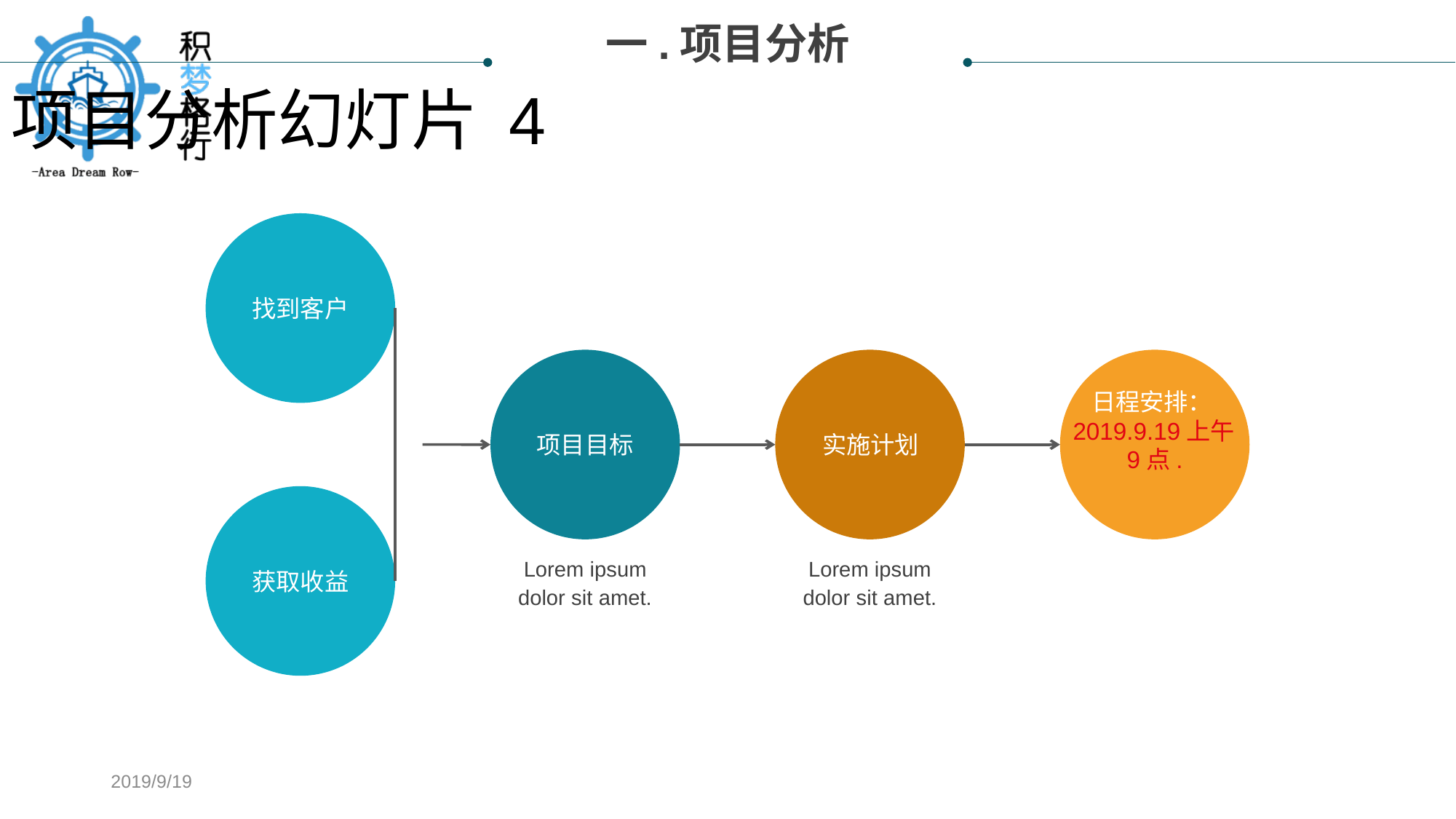

一.项目分析
项目分析幻灯片 4
任务

找到客户

日程安排：2019.9.19上午9点.

项目目标
实施计划

Lorem ipsum dolor sit amet.
Lorem ipsum dolor sit amet.
获取收益
资源
2019/9/19